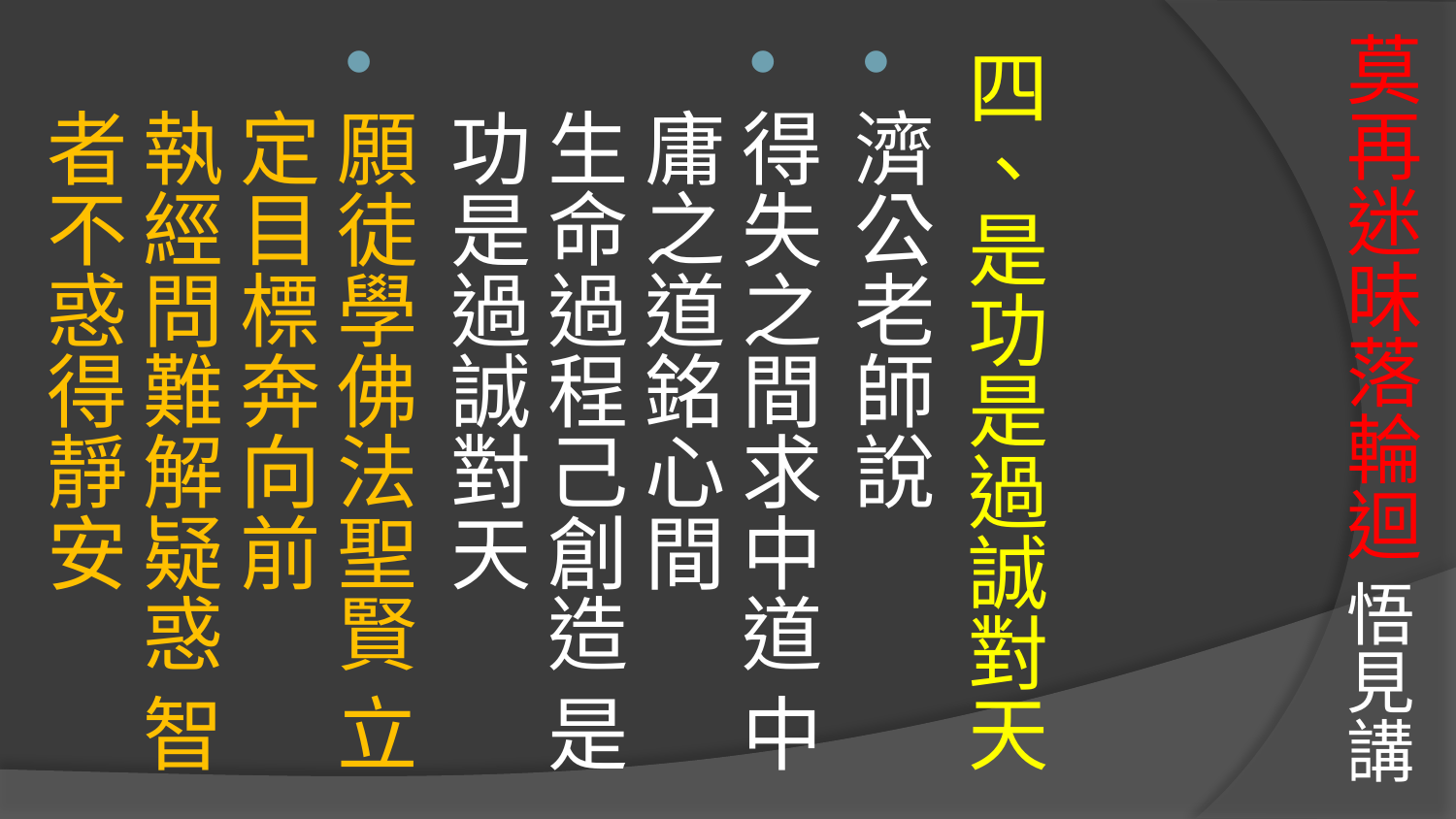

# 莫再迷昧落輪迴 悟見講
四、是功是過誠對天
濟公老師說
得失之間求中道 中庸之道銘心間
生命過程己創造 是功是過誠對天
願徒學佛法聖賢 立定目標奔向前
執經問難解疑惑 智者不惑得靜安